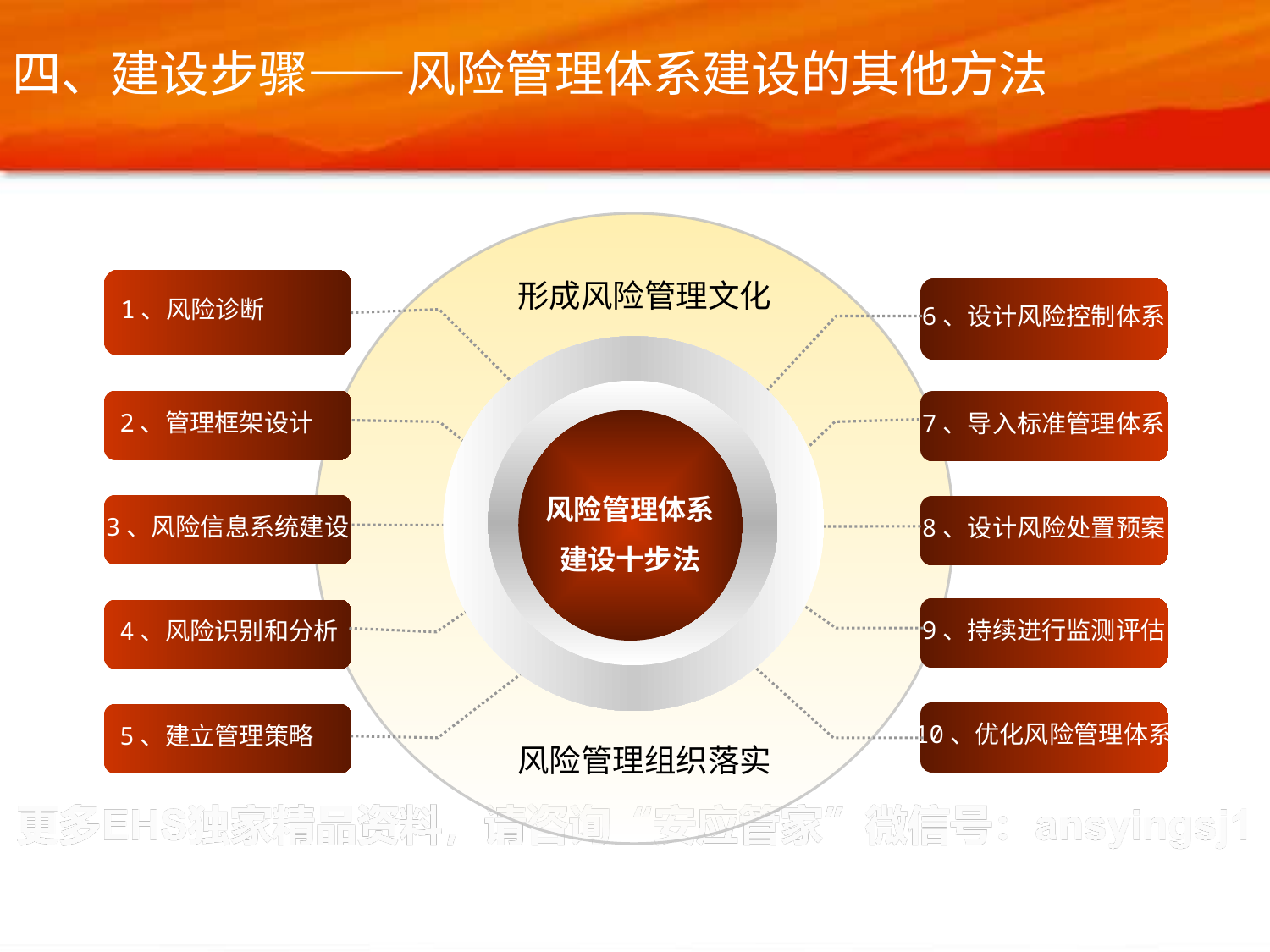

四、建设步骤——风险管理体系建设的其他方法

1、风险诊断
形成风险管理文化
6、设计风险控制体系

2、管理框架设计
7、导入标准管理体系
风险管理体系
建设十步法

3、风险信息系统建设
8、设计风险处置预案

9、持续进行监测评估
4、风险识别和分析

10、优化风险管理体系
5、建立管理策略
风险管理组织落实